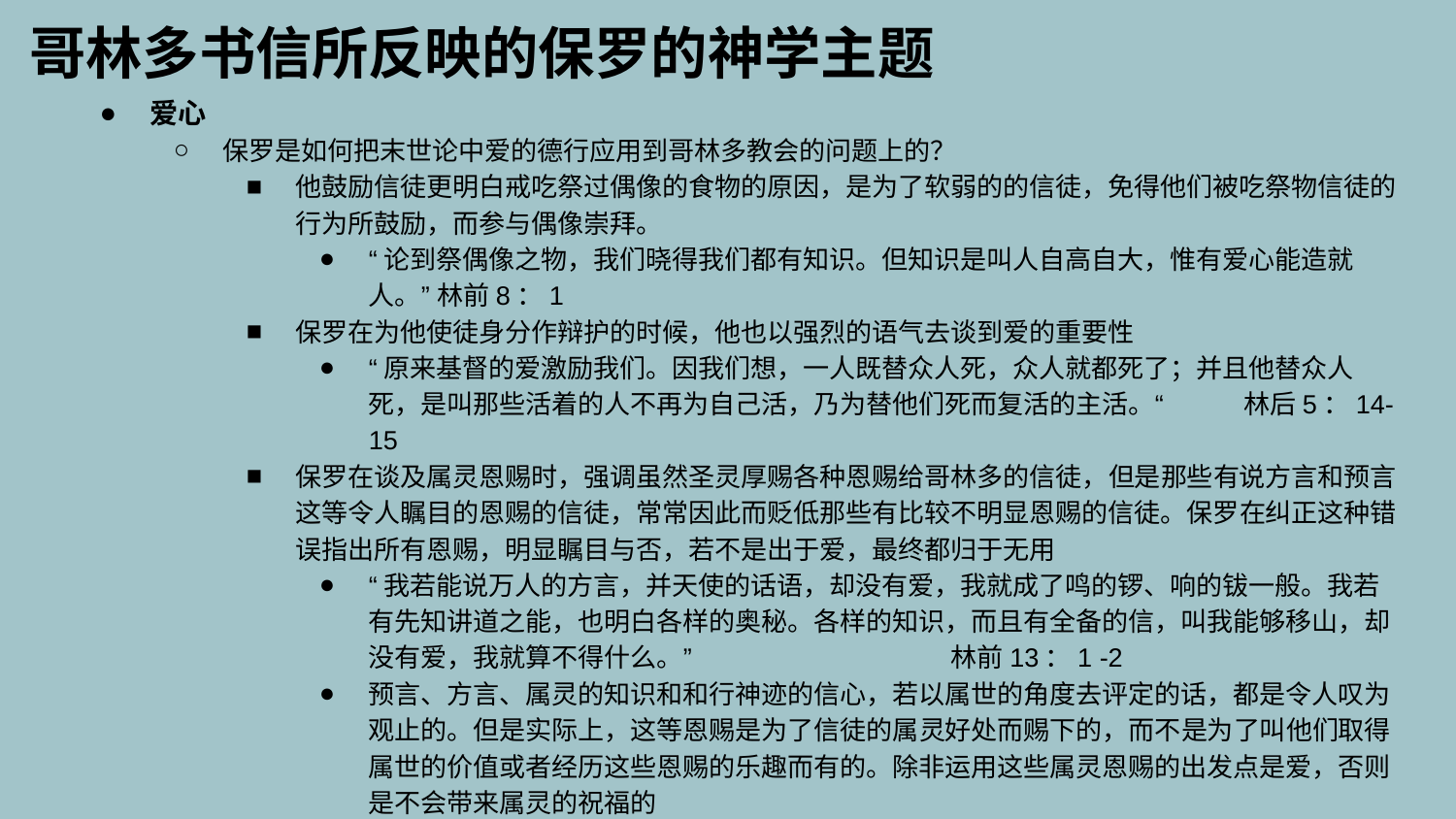

哥林多书信所反映的​​保罗的神学主题

爱心
保罗是如何把末世论中爱的德行应用到哥林多教会的问题上的？
他鼓励信徒更明白戒吃祭过偶像的食物的原因，是为了软弱的的信徒，免得他们被吃祭物信徒的行为所鼓励，而参与偶像崇拜。
“论到祭偶像之物，我们晓得我们都有知识。但知识是叫人自高自大，惟有爱心能造就人。” 林前8：1
保罗在为他使徒身分作辩护的时候，他也以强烈的语气去谈到爱的重要性
“原来基督的爱激励我们。因我们想，一人既替众人死，众人就都死了；并且他替众人死，是叫那些活着的人不再为自己活，乃为替他们死而复活的主活。“           林后5：14-15
保罗在谈及属灵恩赐时，强调虽然圣灵厚赐各种恩赐给哥林多的信徒，但是那些有说方言和预言这等令人瞩目的恩赐的信徒，常常因此而贬低那些有比较不明显恩赐的信徒。保罗在纠正这种错误指出所有恩赐，明显瞩目与否，若不是出于爱，最终都归于无用
“我若能说万人的方言，并天使的话语，却没有爱，我就成了鸣的锣、响的钹一般。我若有先知讲道之能，也明白各样的奥秘。各样的知识，而且有全备的信，叫我能够移山，却没有爱，我就算不得什么。”		林前13：1 -2
预言、方言、属灵的知识和和行神迹的信心，若以属世的角度去评定的话，都是令人叹为观止的。但是实际上，这等恩赐是为了信徒的属灵好处而赐下的，而不是为了叫他们取得属世的价值或者经历这些恩赐的乐趣而有的。除非运用这些属灵恩赐的出发点是爱，否则是不会带来属灵的祝福的